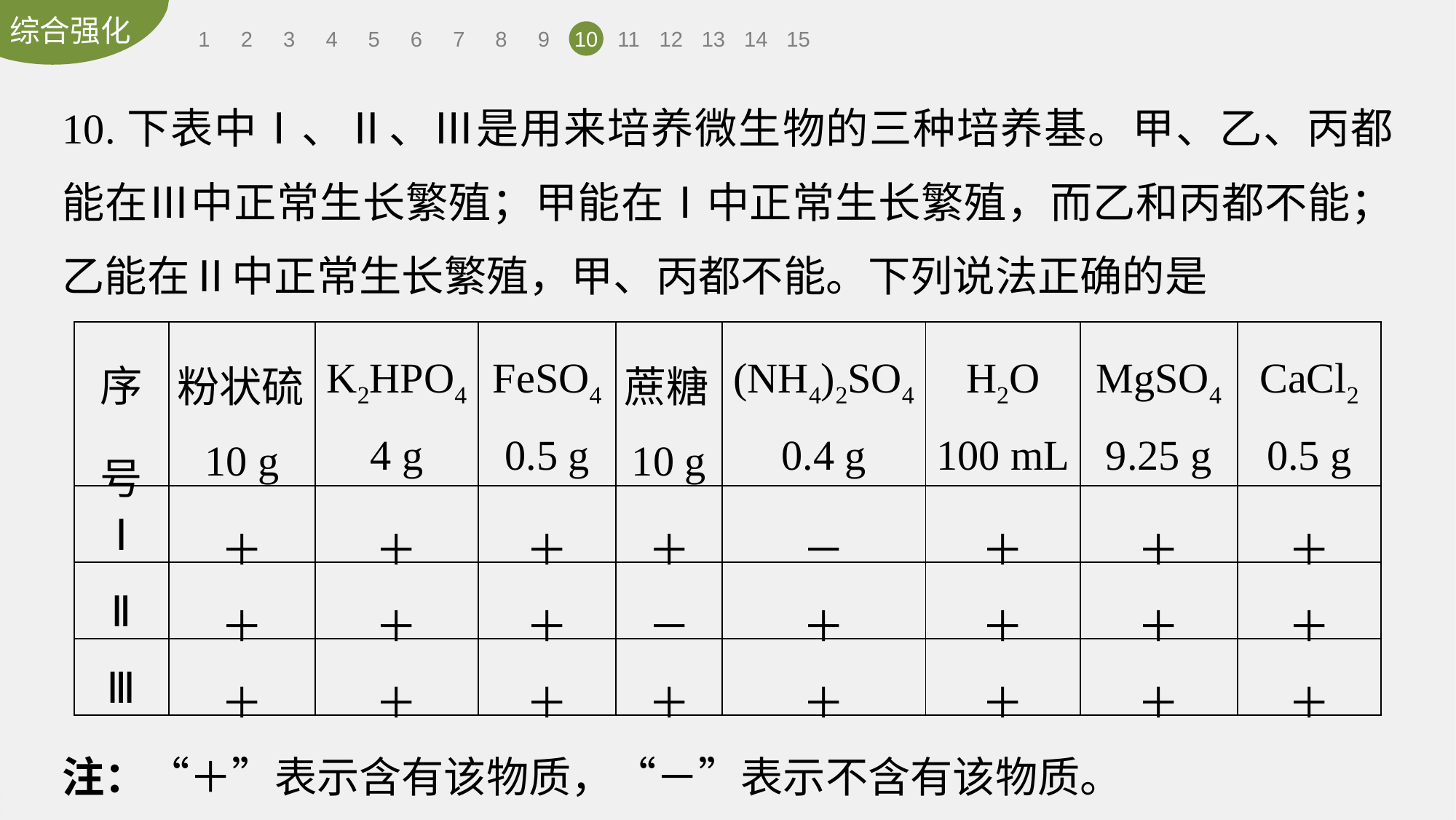

1
2
3
4
5
6
7
8
9
10
11
12
13
14
15
10.下表中Ⅰ、Ⅱ、Ⅲ是用来培养微生物的三种培养基。甲、乙、丙都能在Ⅲ中正常生长繁殖；甲能在Ⅰ中正常生长繁殖，而乙和丙都不能；乙能在Ⅱ中正常生长繁殖，甲、丙都不能。下列说法正确的是
| 序号 | 粉状硫10 g | K2HPO4 4 g | FeSO4 0.5 g | 蔗糖10 g | (NH4)2SO4 0.4 g | H2O 100 mL | MgSO4 9.25 g | CaCl2 0.5 g |
| --- | --- | --- | --- | --- | --- | --- | --- | --- |
| Ⅰ | ＋ | ＋ | ＋ | ＋ | － | ＋ | ＋ | ＋ |
| Ⅱ | ＋ | ＋ | ＋ | － | ＋ | ＋ | ＋ | ＋ |
| Ⅲ | ＋ | ＋ | ＋ | ＋ | ＋ | ＋ | ＋ | ＋ |
注：“＋”表示含有该物质，“－”表示不含有该物质。